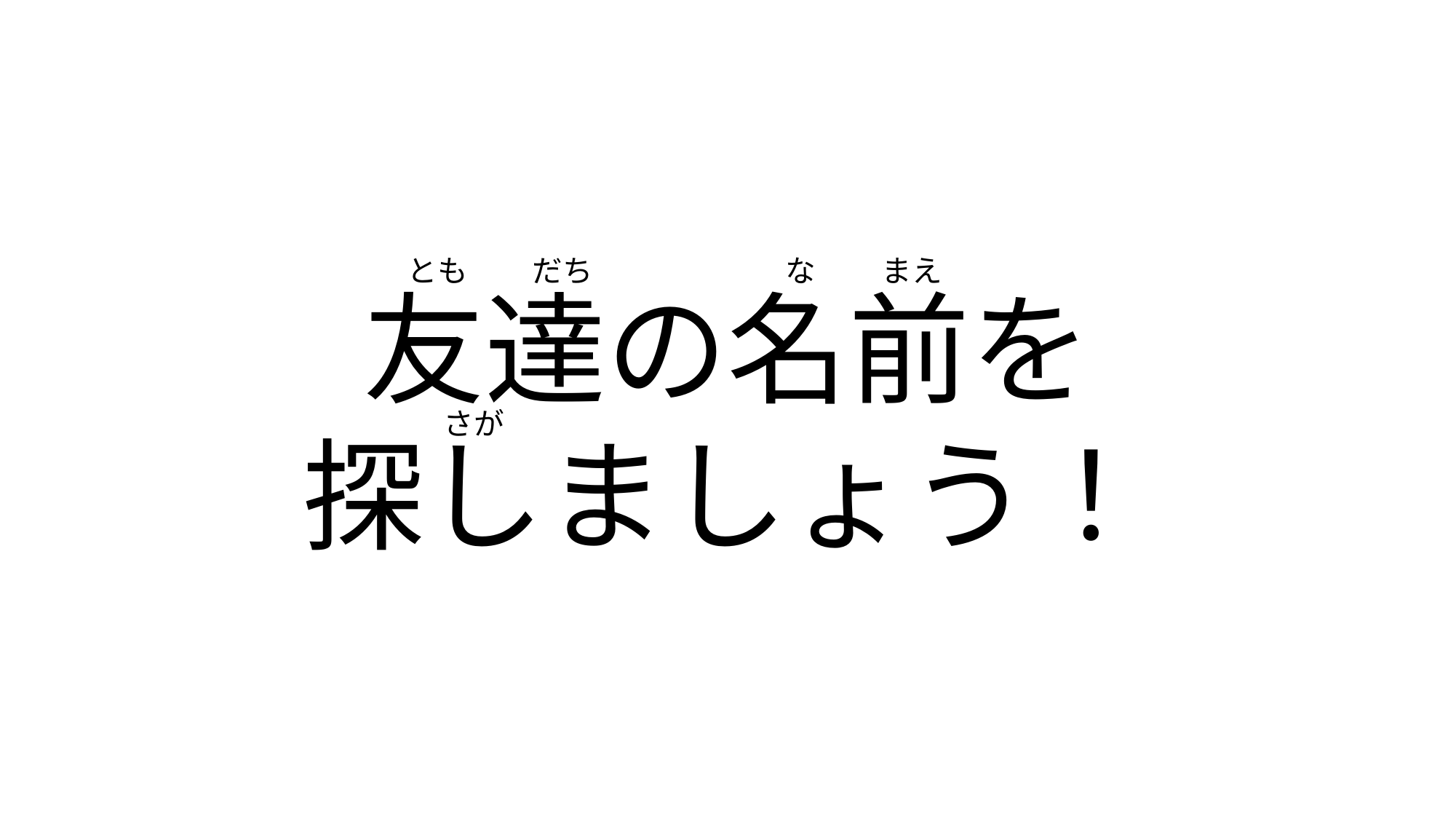

とも
だち
な
まえ
友達の名前を
探しましょう！
さが